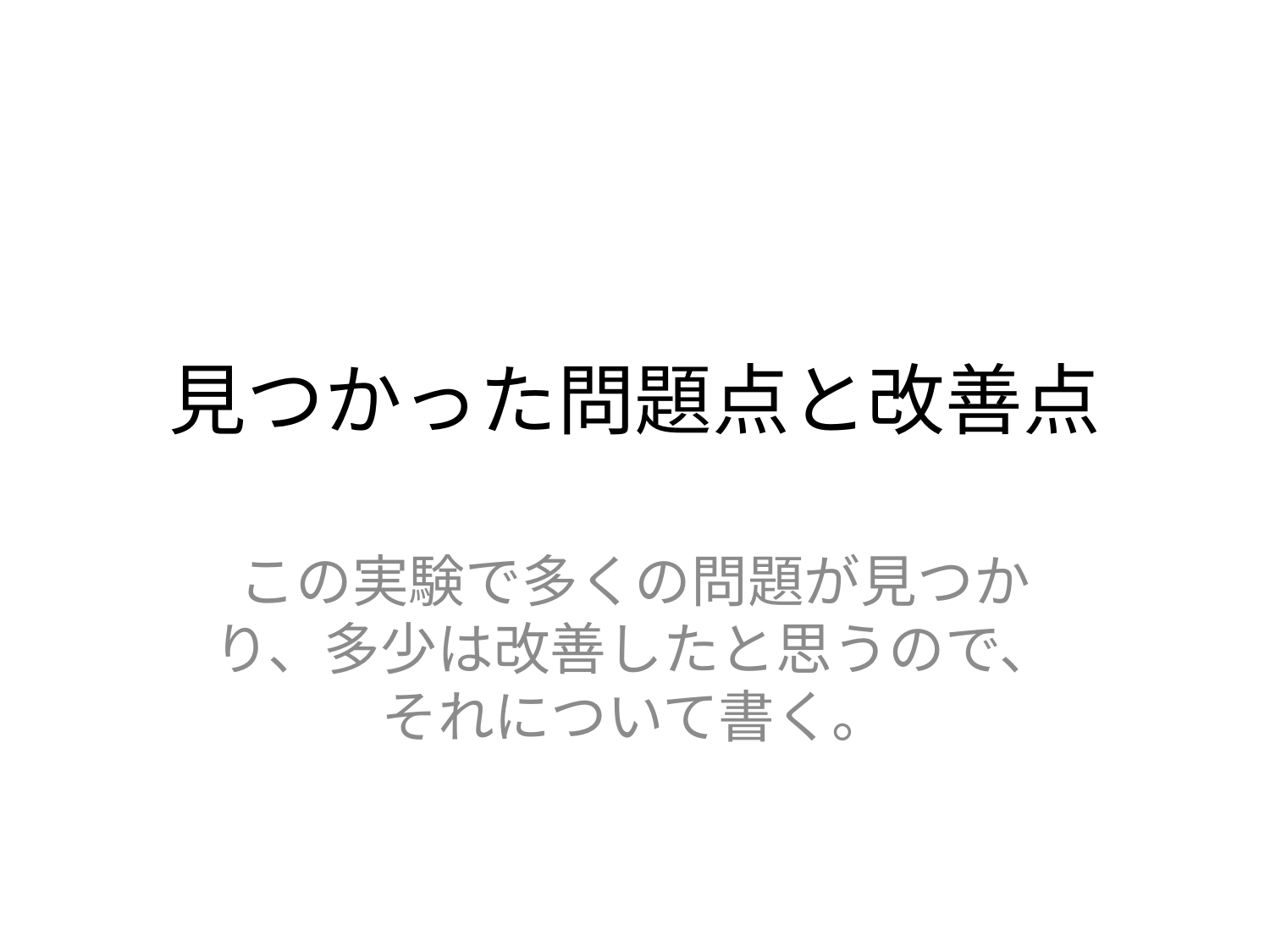

# 見つかった問題点と改善点
この実験で多くの問題が見つかり、多少は改善したと思うので、それについて書く。